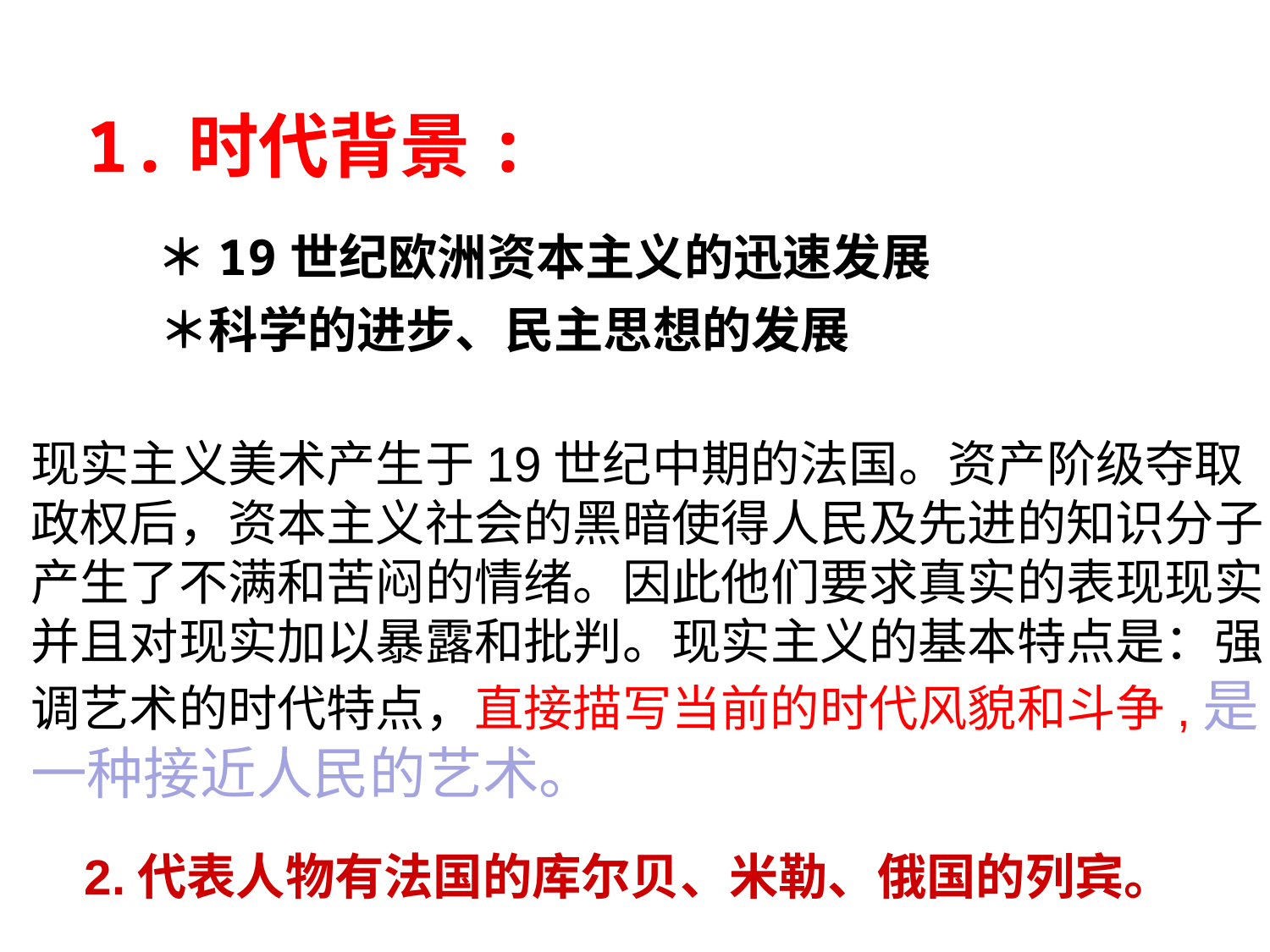

1.时代背景:
＊19世纪欧洲资本主义的迅速发展
＊科学的进步、民主思想的发展
现实主义美术产生于19世纪中期的法国。资产阶级夺取政权后，资本主义社会的黑暗使得人民及先进的知识分子产生了不满和苦闷的情绪。因此他们要求真实的表现现实，并且对现实加以暴露和批判。现实主义的基本特点是：强调艺术的时代特点，直接描写当前的时代风貌和斗争,是一种接近人民的艺术。
2.代表人物有法国的库尔贝、米勒、俄国的列宾。